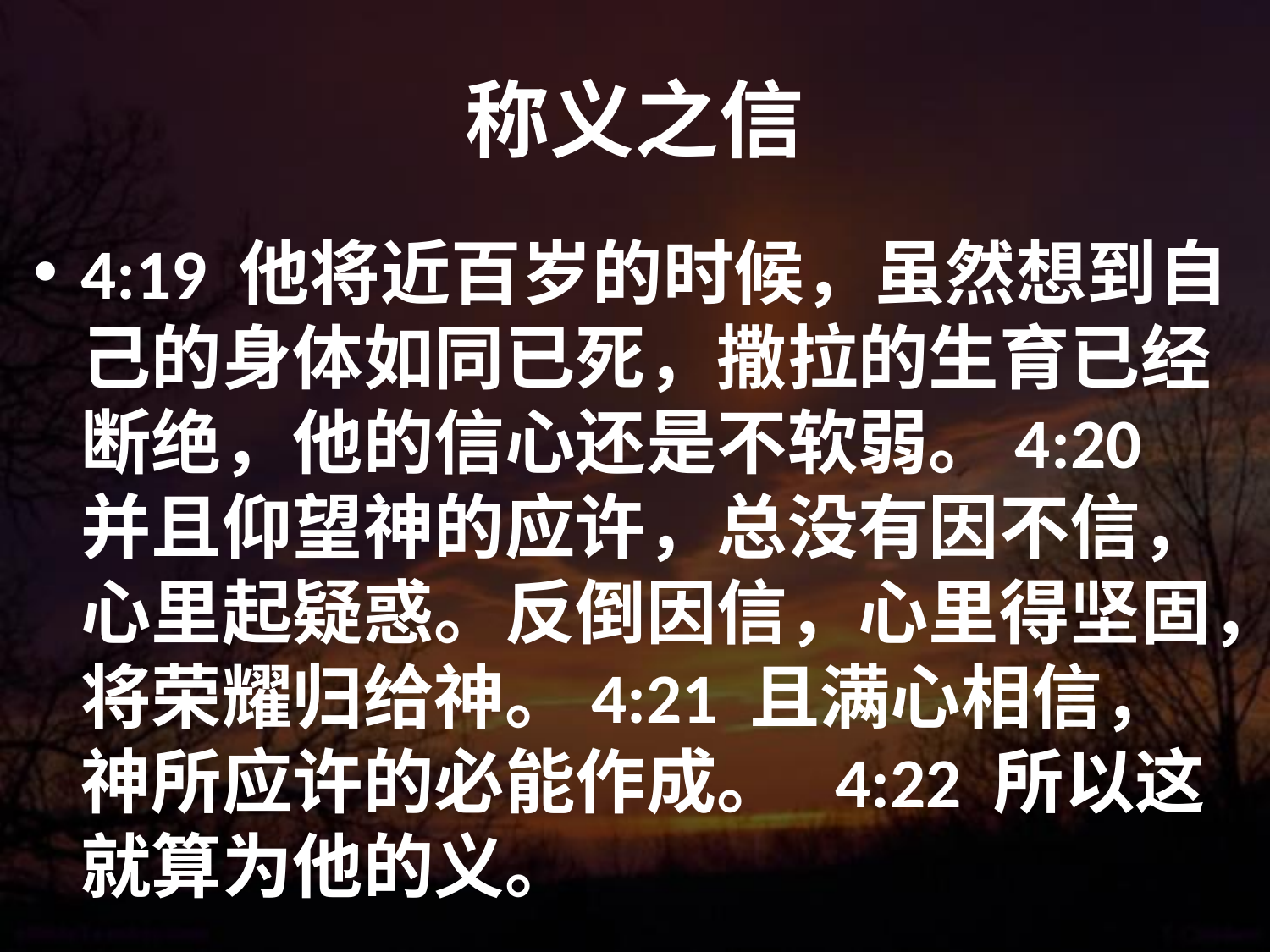

# 称义之信
4:19 他将近百岁的时候，虽然想到自己的身体如同已死，撒拉的生育已经断绝，他的信心还是不软弱。4:20 并且仰望神的应许，总没有因不信，心里起疑惑。反倒因信，心里得坚固，将荣耀归给神。4:21 且满心相信，神所应许的必能作成。  4:22 所以这就算为他的义。